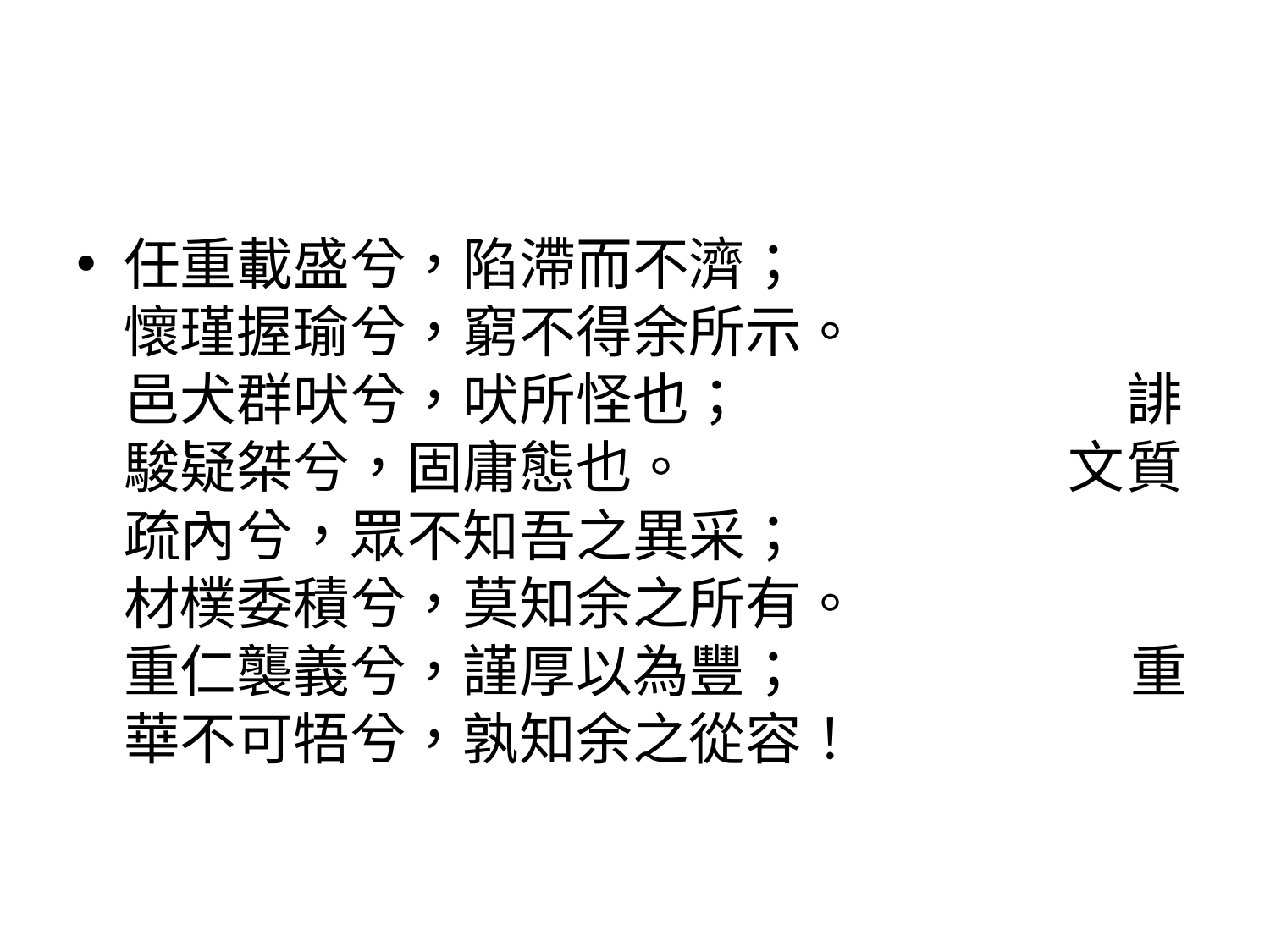

#
任重載盛兮，陷滯而不濟；                           懷瑾握瑜兮，窮不得余所示。                        邑犬群吠兮，吠所怪也；                              誹駿疑桀兮，固庸態也。                              文質疏內兮，眾不知吾之異采；                            材樸委積兮，莫知余之所有。                         重仁襲義兮，謹厚以為豐；                          重華不可牾兮，孰知余之從容！